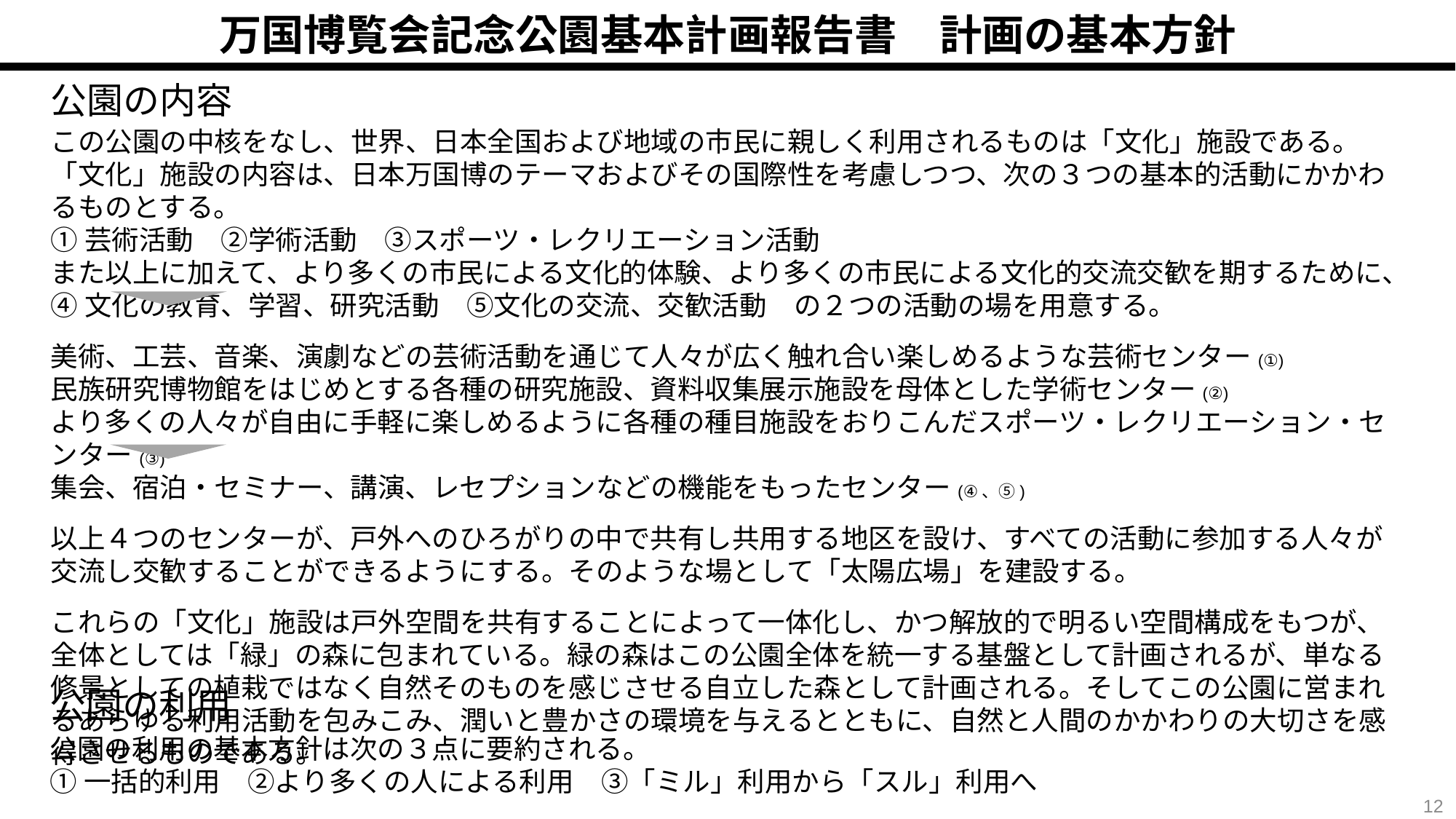

万国博覧会記念公園基本計画報告書　計画の基本方針
公園の内容
この公園の中核をなし、世界、日本全国および地域の市民に親しく利用されるものは「文化」施設である。「文化」施設の内容は、日本万国博のテーマおよびその国際性を考慮しつつ、次の３つの基本的活動にかかわるものとする。
①芸術活動　②学術活動　③スポーツ・レクリエーション活動
また以上に加えて、より多くの市民による文化的体験、より多くの市民による文化的交流交歓を期するために、
④文化の教育、学習、研究活動　⑤文化の交流、交歓活動　の２つの活動の場を用意する。
美術、工芸、音楽、演劇などの芸術活動を通じて人々が広く触れ合い楽しめるような芸術センター(①)
民族研究博物館をはじめとする各種の研究施設、資料収集展示施設を母体とした学術センター(②)
より多くの人々が自由に手軽に楽しめるように各種の種目施設をおりこんだスポーツ・レクリエーション・センター(③)
集会、宿泊・セミナー、講演、レセプションなどの機能をもったセンター(④、⑤)
以上４つのセンターが、戸外へのひろがりの中で共有し共用する地区を設け、すべての活動に参加する人々が交流し交歓することができるようにする。そのような場として「太陽広場」を建設する。
これらの「文化」施設は戸外空間を共有することによって一体化し、かつ解放的で明るい空間構成をもつが、全体としては「緑」の森に包まれている。緑の森はこの公園全体を統一する基盤として計画されるが、単なる修景としての植栽ではなく自然そのものを感じさせる自立した森として計画される。そしてこの公園に営まれるあらゆる利用活動を包みこみ、潤いと豊かさの環境を与えるとともに、自然と人間のかかわりの大切さを感得させるものである。

公園の利用

公園の利用の基本方針は次の３点に要約される。
①一括的利用　②より多くの人による利用　③「ミル」利用から「スル」利用へ

12